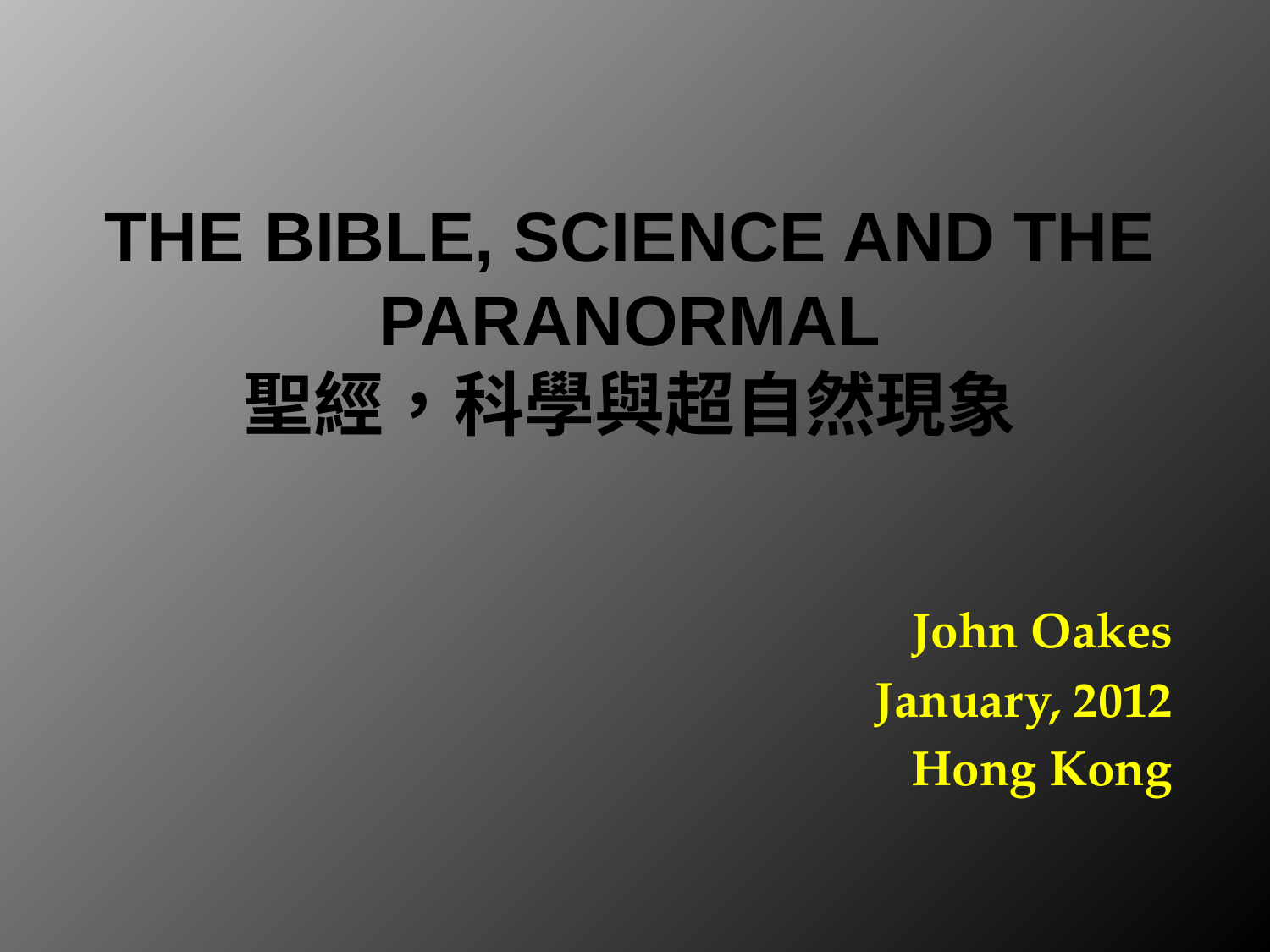

# The Bible, Science and the Paranormal 聖經，科學與超自然現象
John Oakes
January, 2012
Hong Kong